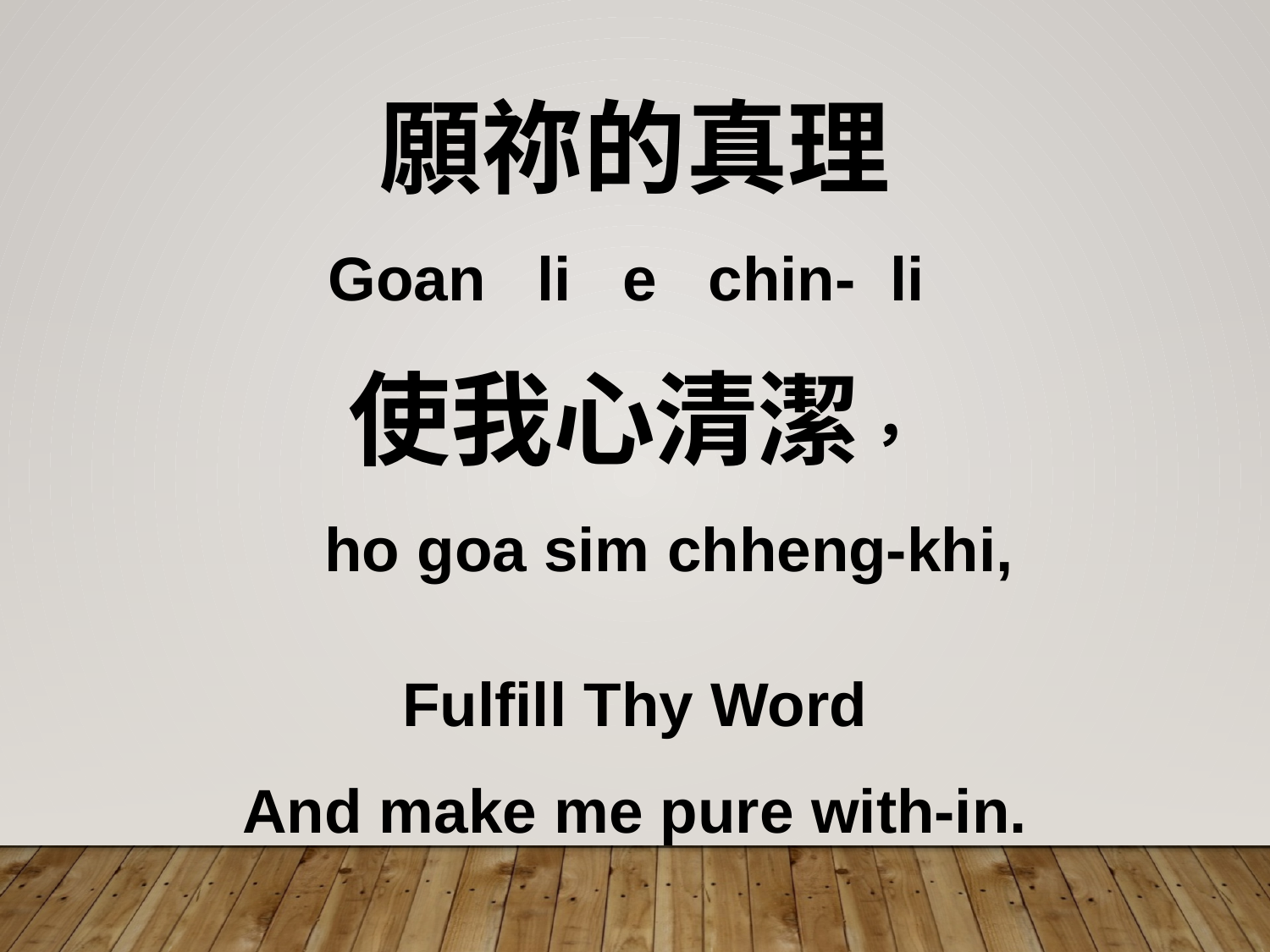

願祢的真理
Goan   li   e   chin-  li
使我心清潔，
    ho goa sim chheng-khi,

Fulfill Thy Word
And make me pure with-in.